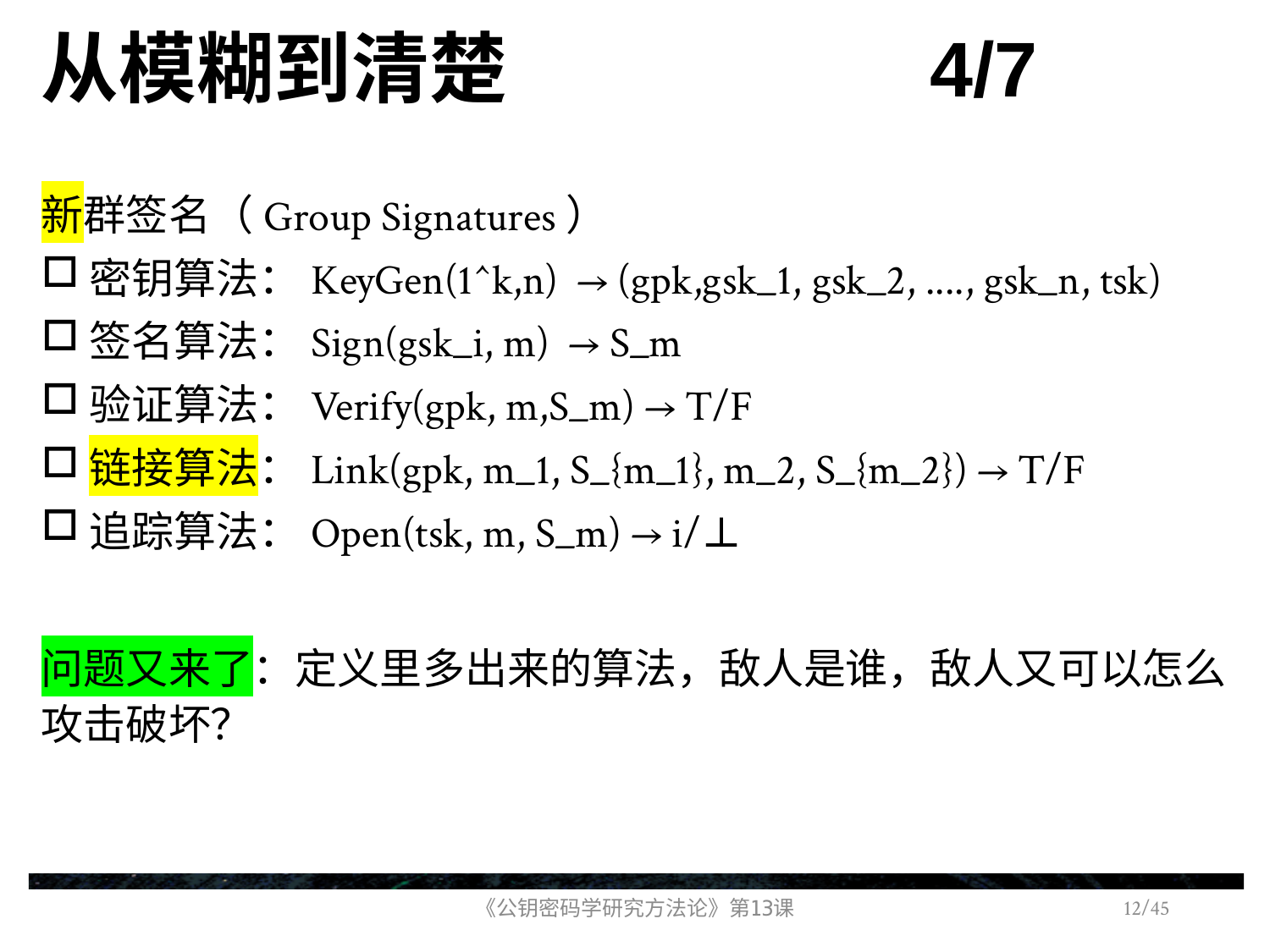

# 从模糊到清楚                       4/7
新群签名（Group Signatures）
密钥算法：KeyGen(1^k,n)  → (gpk,gsk_1, gsk_2, ...., gsk_n, tsk)
签名算法：Sign(gsk_i, m)  → S_m
验证算法：Verify(gpk, m,S_m) → T/F
链接算法：Link(gpk, m_1, S_{m_1}, m_2, S_{m_2}) → T/F
追踪算法：Open(tsk, m, S_m) → i/⊥

问题又来了：定义里多出来的算法，敌人是谁，敌人又可以怎么攻击破坏？

《公钥密码学研究方法论》第13课
12/45